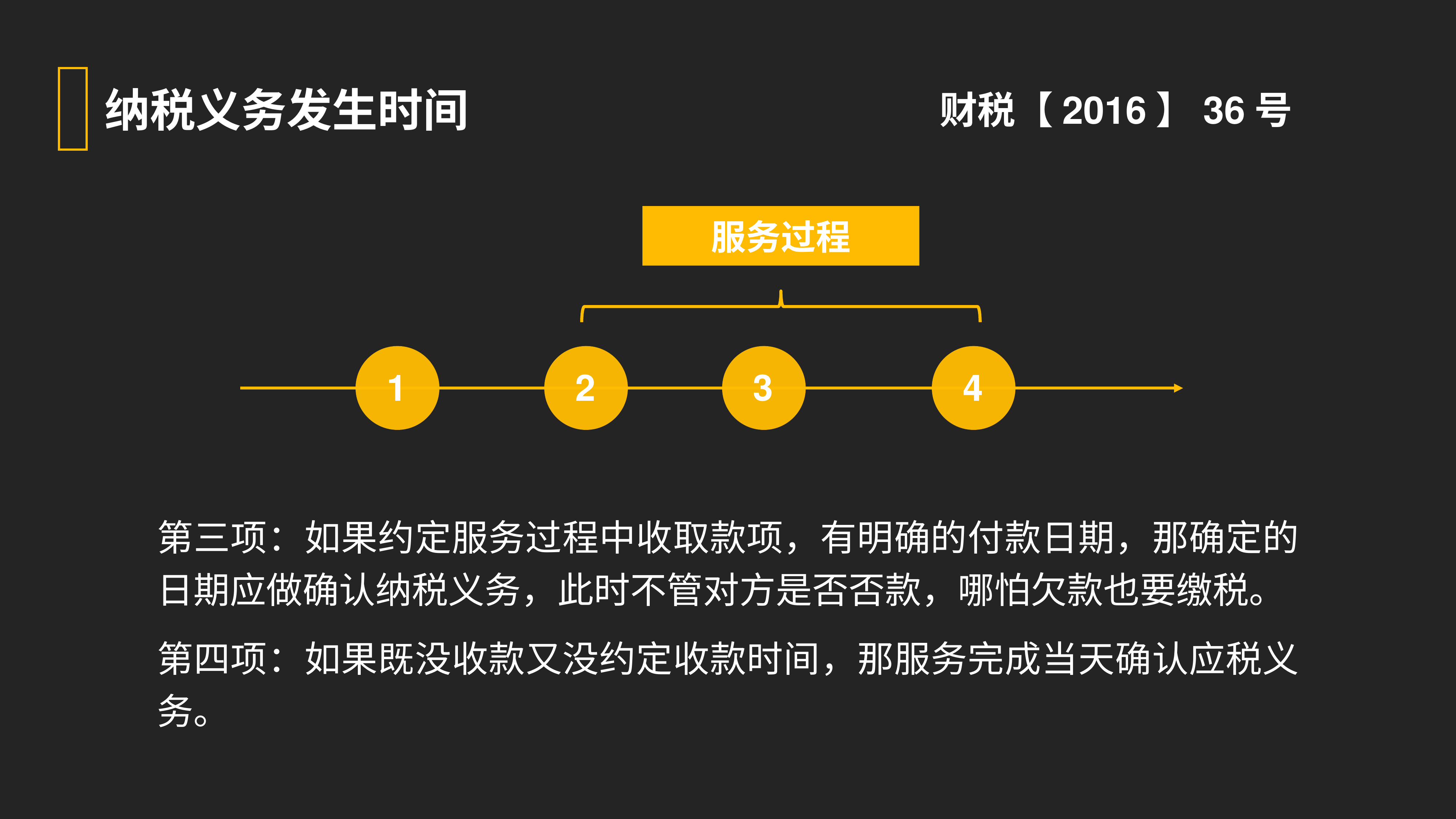

纳税义务发生时间
财税【2016】36号

服务过程

1
2
3
4

第三项：如果约定服务过程中收取款项，有明确的付款日期，那确定的日期应做确认纳税义务，此时不管对方是否否款，哪怕欠款也要缴税。
第四项：如果既没收款又没约定收款时间，那服务完成当天确认应税义务。